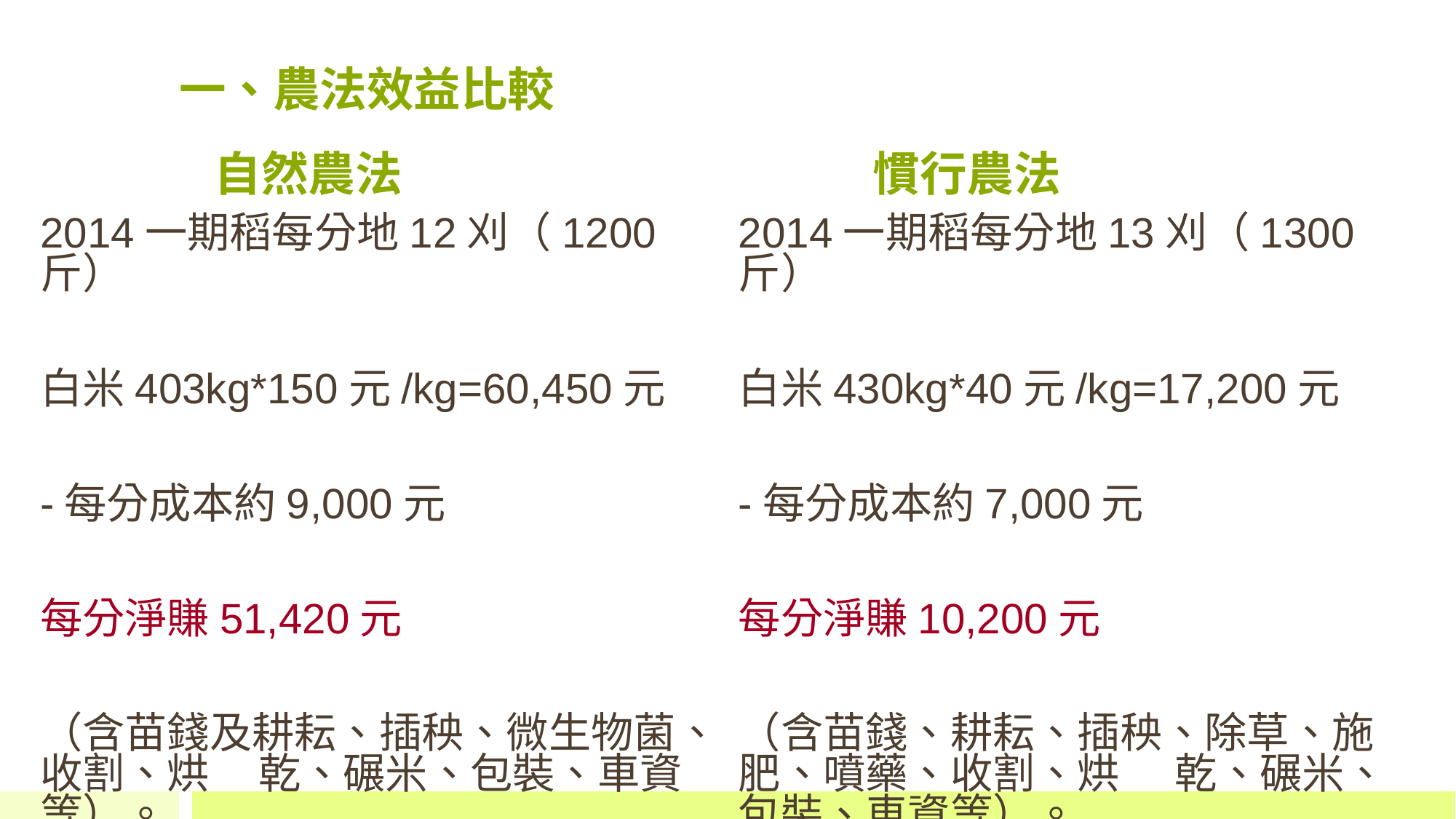

一、農法效益比較
           自然農法                                            慣行農法
2014一期稻每分地12刈（1200斤）

白米403kg*150元/kg=60,450元

-每分成本約9,000元

每分淨賺51,420元

（含苗錢及耕耘、插秧、微生物菌、收割、烘	乾、碾米、包裝、車資等）。

2014一期稻每分地13刈（1300斤）

白米430kg*40元/kg=17,200元

-每分成本約7,000元

每分淨賺10,200元

（含苗錢、耕耘、插秧、除草、施肥、噴藥、收割、烘	乾、碾米、包裝、車資等）。